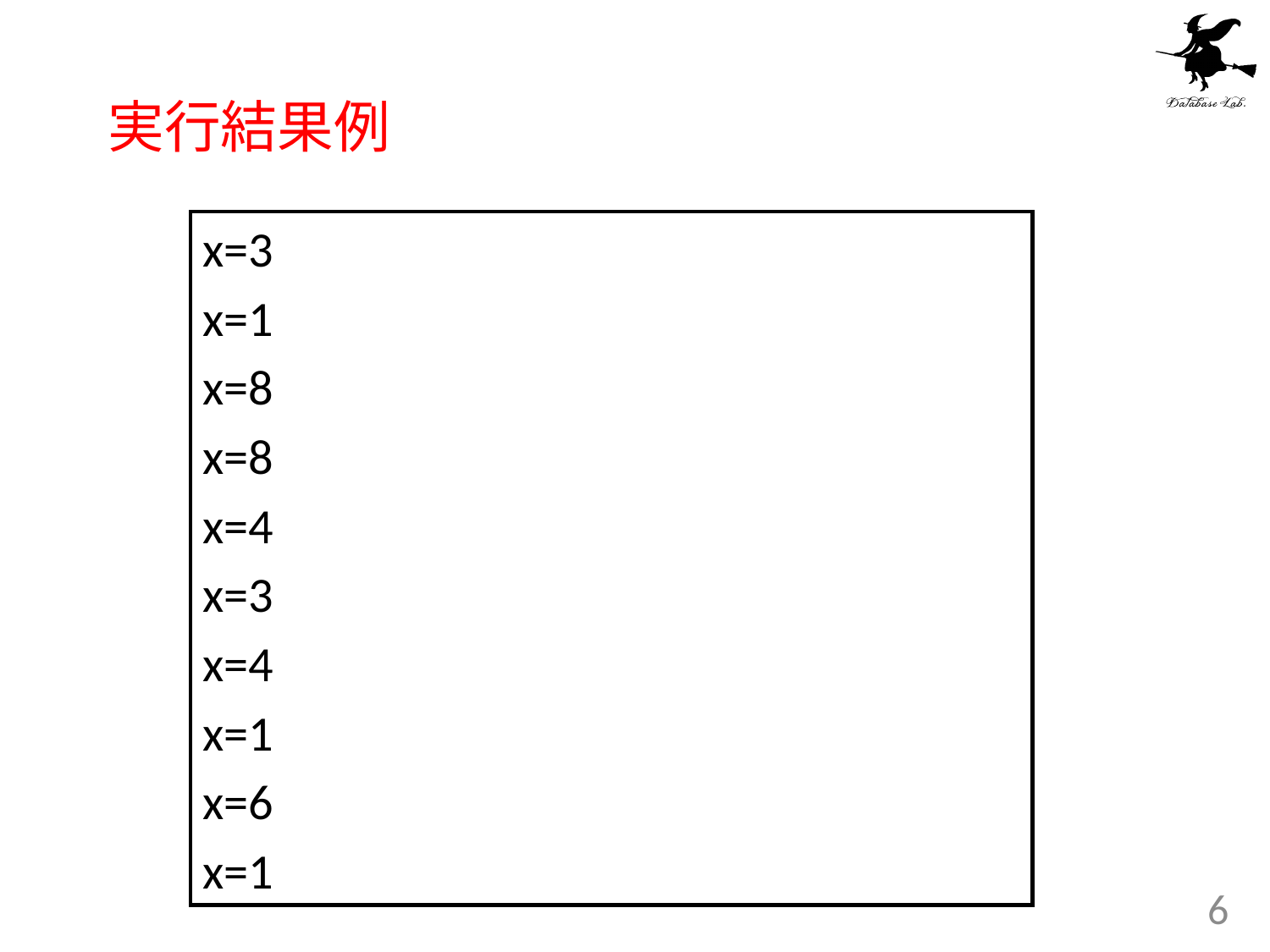

# 実行結果例
x=3
x=1
x=8
x=8
x=4
x=3
x=4
x=1
x=6
x=1
6